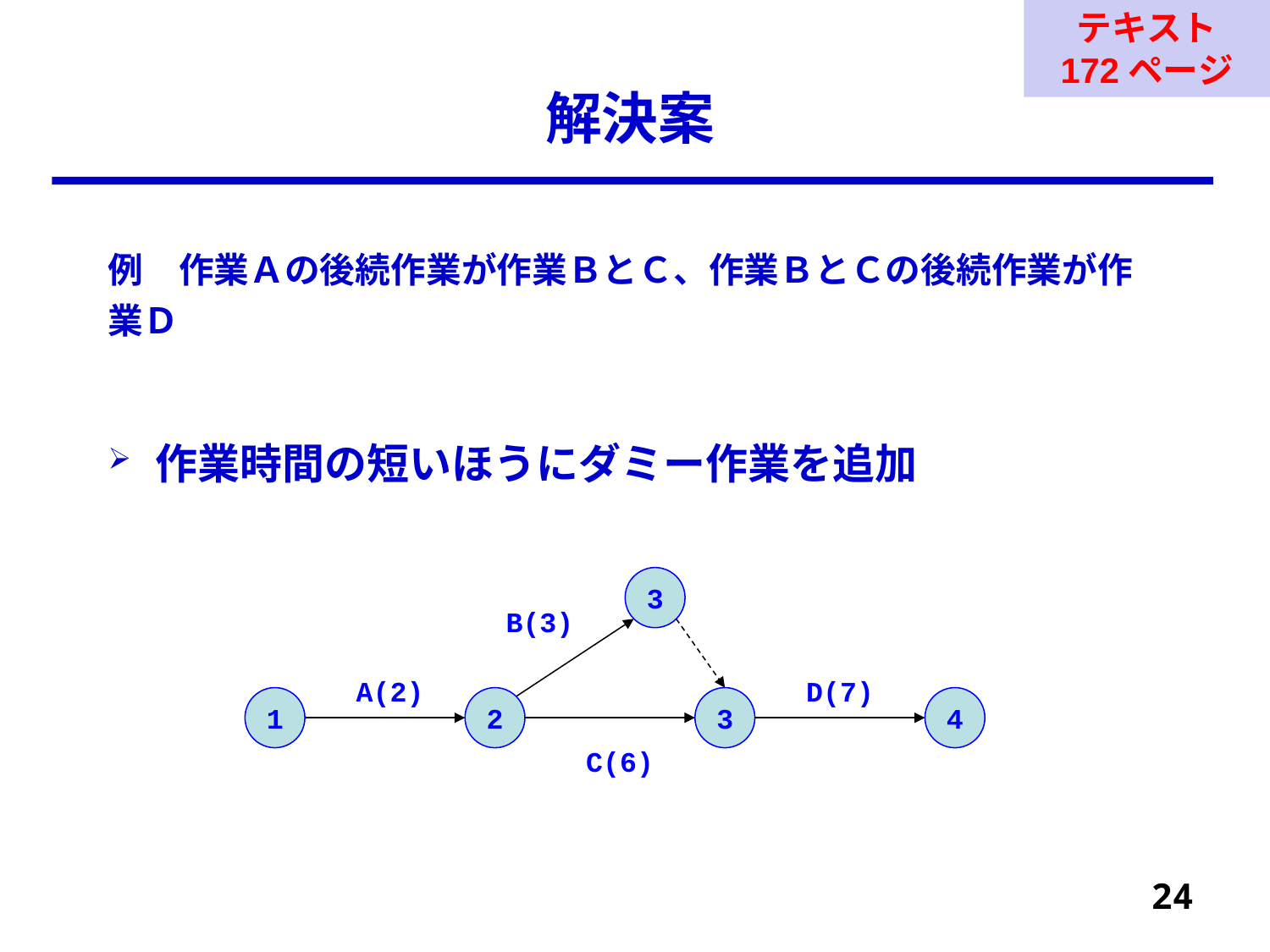

テキスト
172ページ
# 解決案
例　作業Ａの後続作業が作業ＢとＣ、作業ＢとＣの後続作業が作業Ｄ

作業時間の短いほうにダミー作業を追加
3
B(3)
A(2)
D(7)
1
2
3
4
C(6)
24